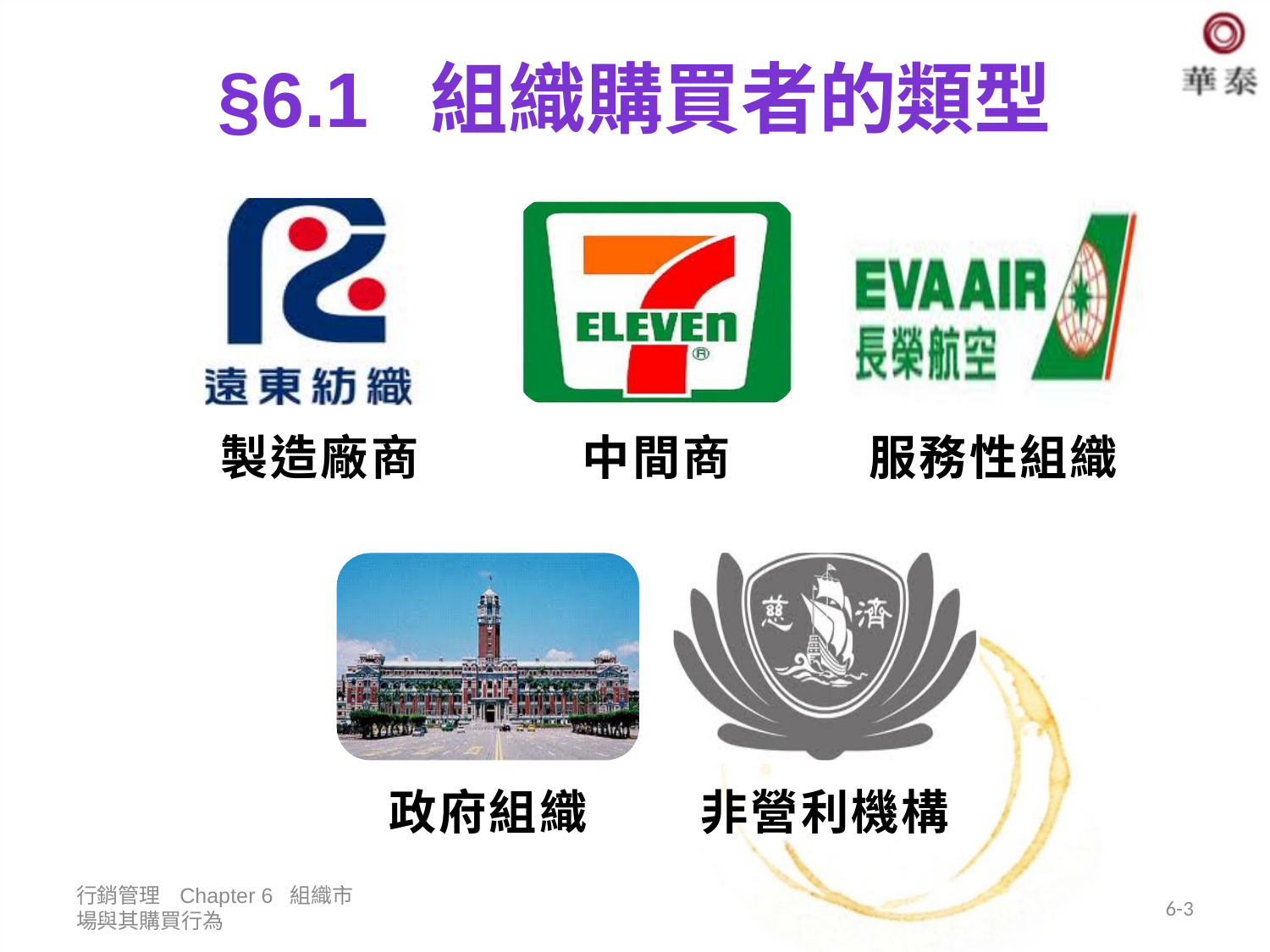

# §6.1  組織購買者的類型
製造廠商
中間商
服務性組織
政府組織
非營利機構
行銷管理   Chapter 6  組織市場與其購買行為
6-3